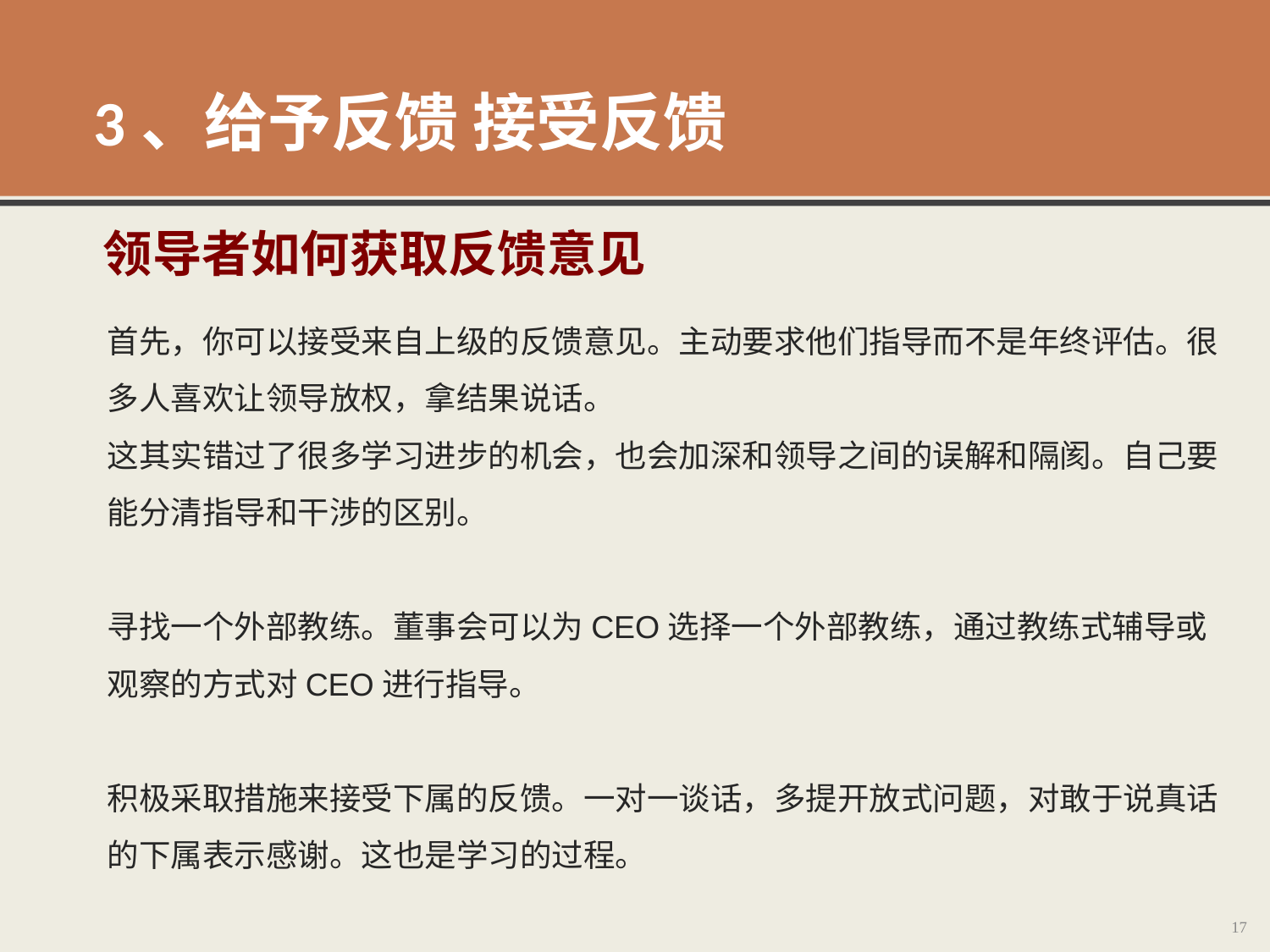

3、给予反馈 接受反馈

领导者如何获取反馈意见
首先，你可以接受来自上级的反馈意见。主动要求他们指导而不是年终评估。很多人喜欢让领导放权，拿结果说话。
这其实错过了很多学习进步的机会，也会加深和领导之间的误解和隔阂。自己要能分清指导和干涉的区别。

寻找一个外部教练。董事会可以为CEO选择一个外部教练，通过教练式辅导或观察的方式对CEO进行指导。

积极采取措施来接受下属的反馈。一对一谈话，多提开放式问题，对敢于说真话的下属表示感谢。这也是学习的过程。
17